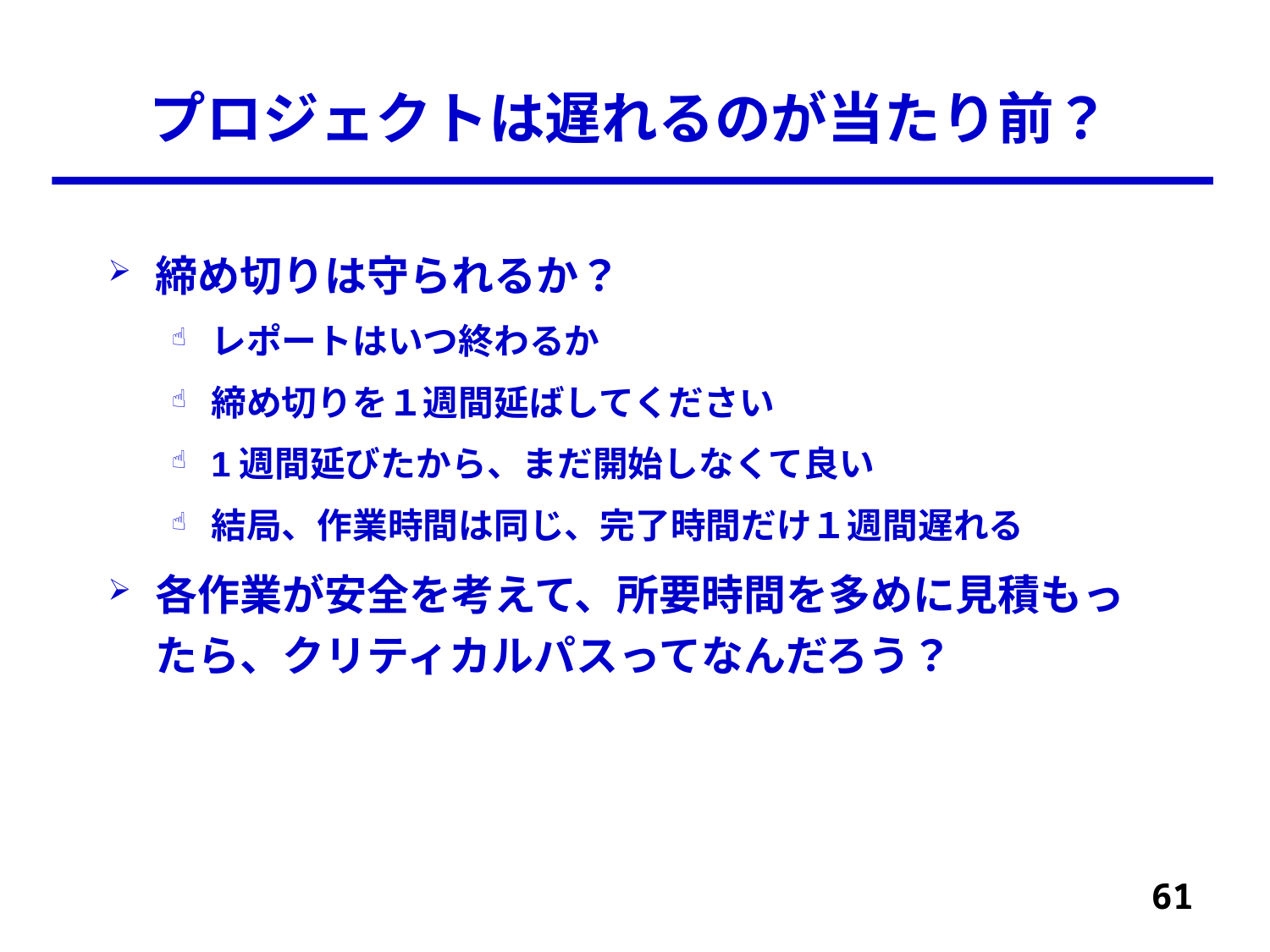

# プロジェクトは遅れるのが当たり前？
締め切りは守られるか？
レポートはいつ終わるか
締め切りを１週間延ばしてください
1週間延びたから、まだ開始しなくて良い
結局、作業時間は同じ、完了時間だけ１週間遅れる
各作業が安全を考えて、所要時間を多めに見積もったら、クリティカルパスってなんだろう？
61